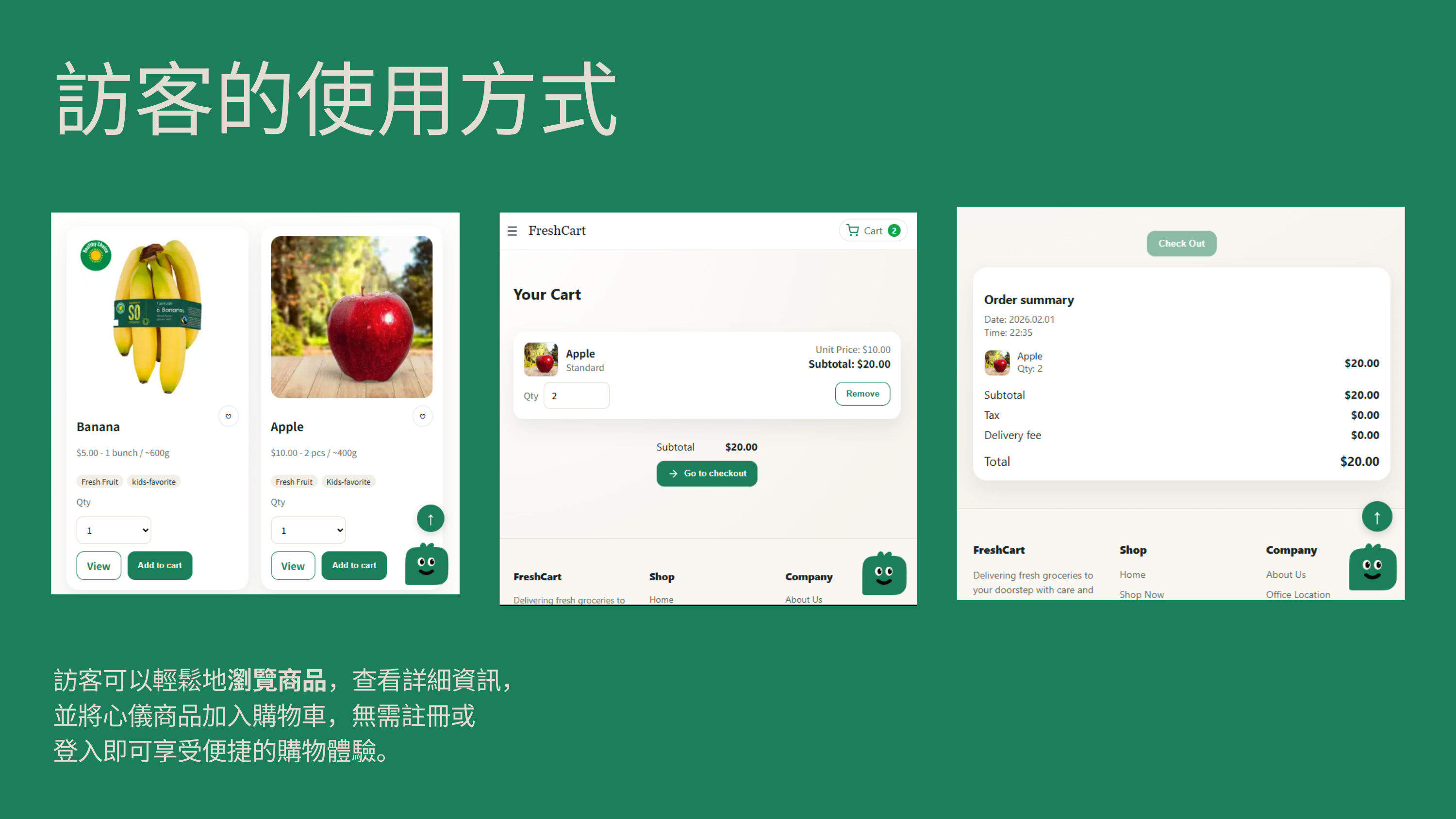

訪客的使用方式

訪客可以輕鬆地瀏覽商品，查看詳細資訊，
並將心儀商品加入購物車，無需註冊或
登入即可享受便捷的購物體驗。